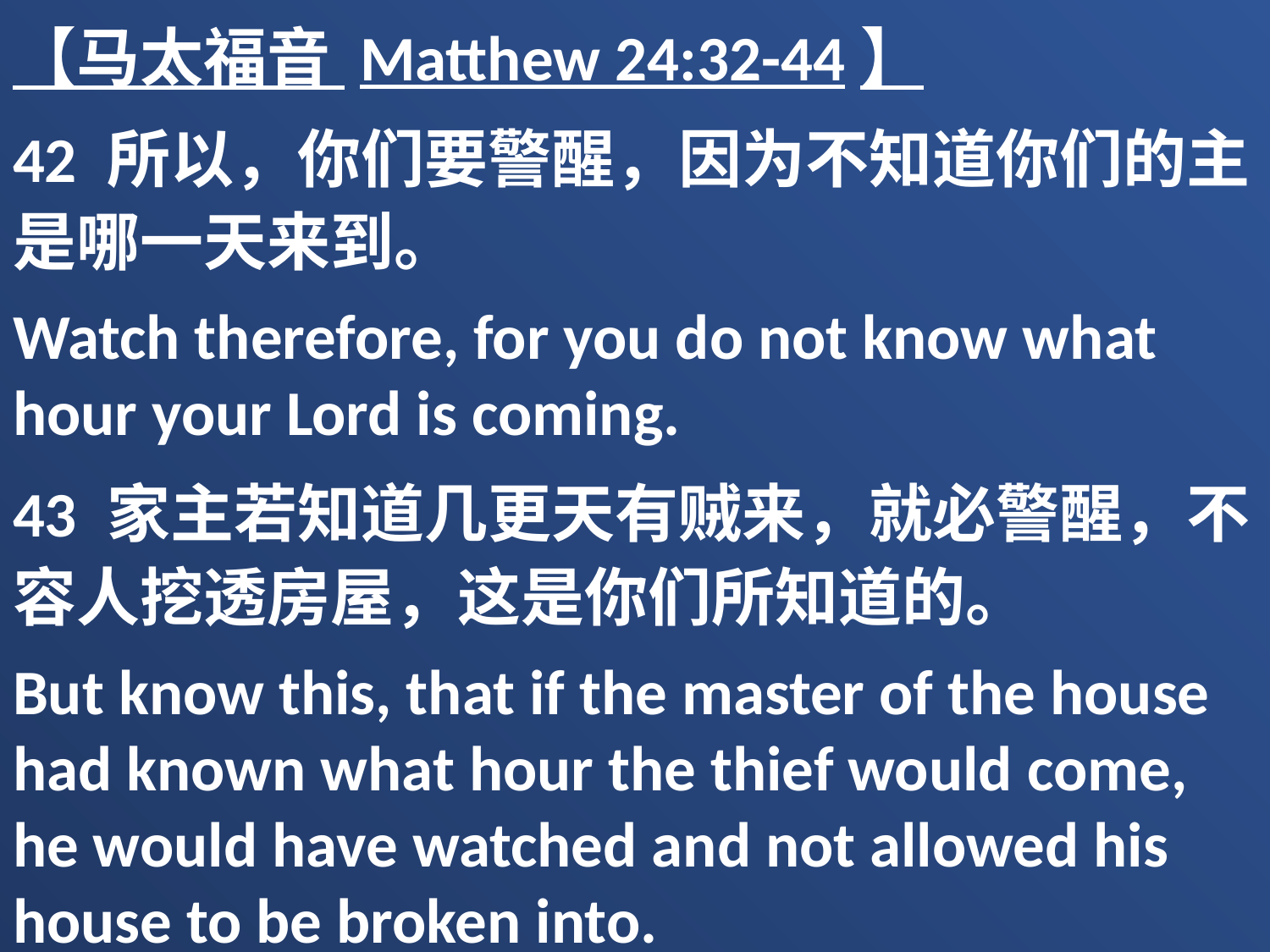

【马太福音 Matthew 24:32-44】
42 所以，你们要警醒，因为不知道你们的主是哪一天来到。
Watch therefore, for you do not know what hour your Lord is coming.
43 家主若知道几更天有贼来，就必警醒，不容人挖透房屋，这是你们所知道的。
But know this, that if the master of the house had known what hour the thief would come, he would have watched and not allowed his house to be broken into.